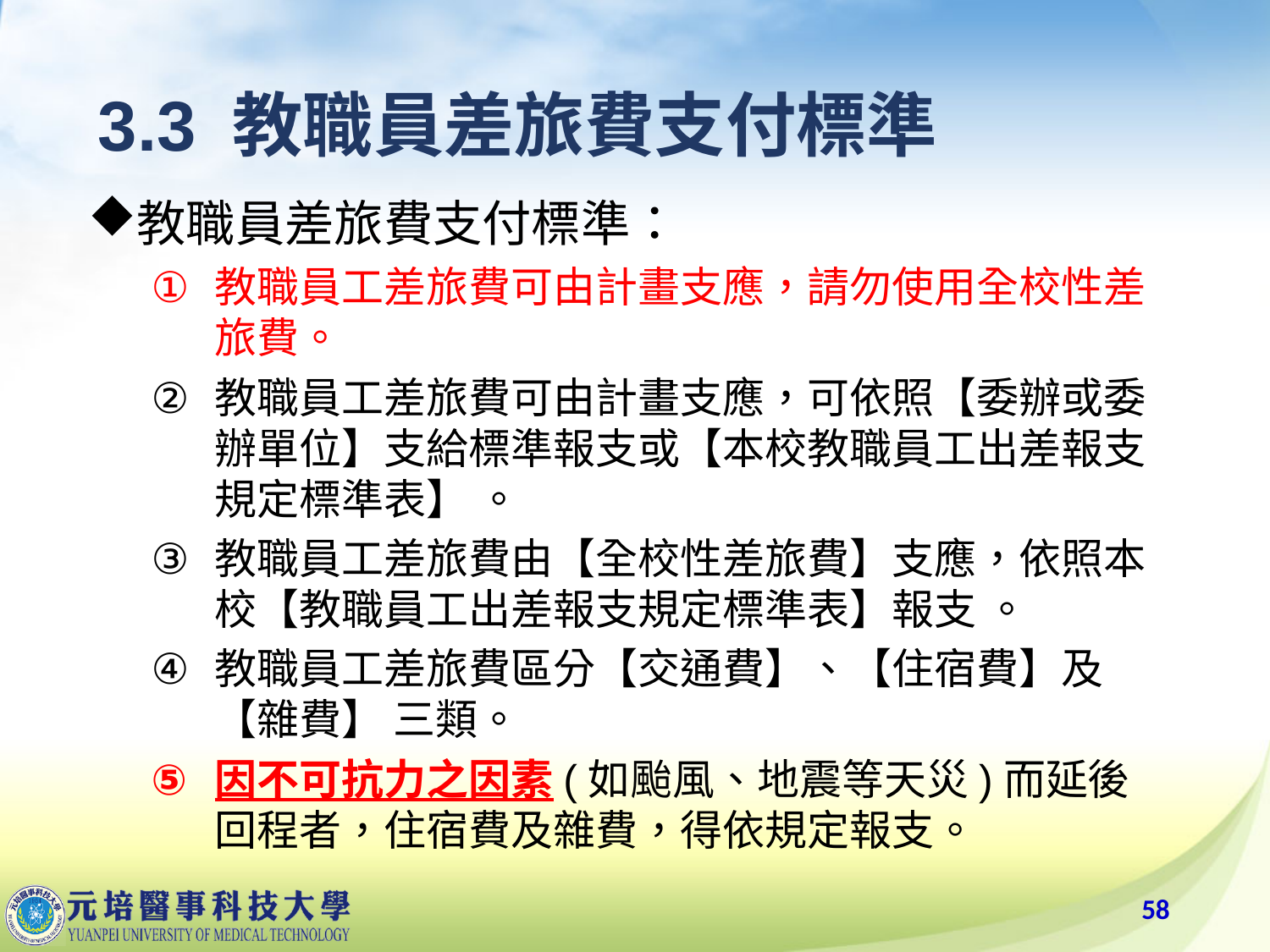

# 3.3 教職員差旅費支付標準
教職員差旅費支付標準：
教職員工差旅費可由計畫支應，請勿使用全校性差旅費。
教職員工差旅費可由計畫支應，可依照【委辦或委辦單位】支給標準報支或【本校教職員工出差報支規定標準表】 。
教職員工差旅費由【全校性差旅費】支應，依照本校【教職員工出差報支規定標準表】報支 。
教職員工差旅費區分【交通費】、【住宿費】及【雜費】 三類。
因不可抗力之因素(如颱風、地震等天災)而延後回程者，住宿費及雜費，得依規定報支。

58